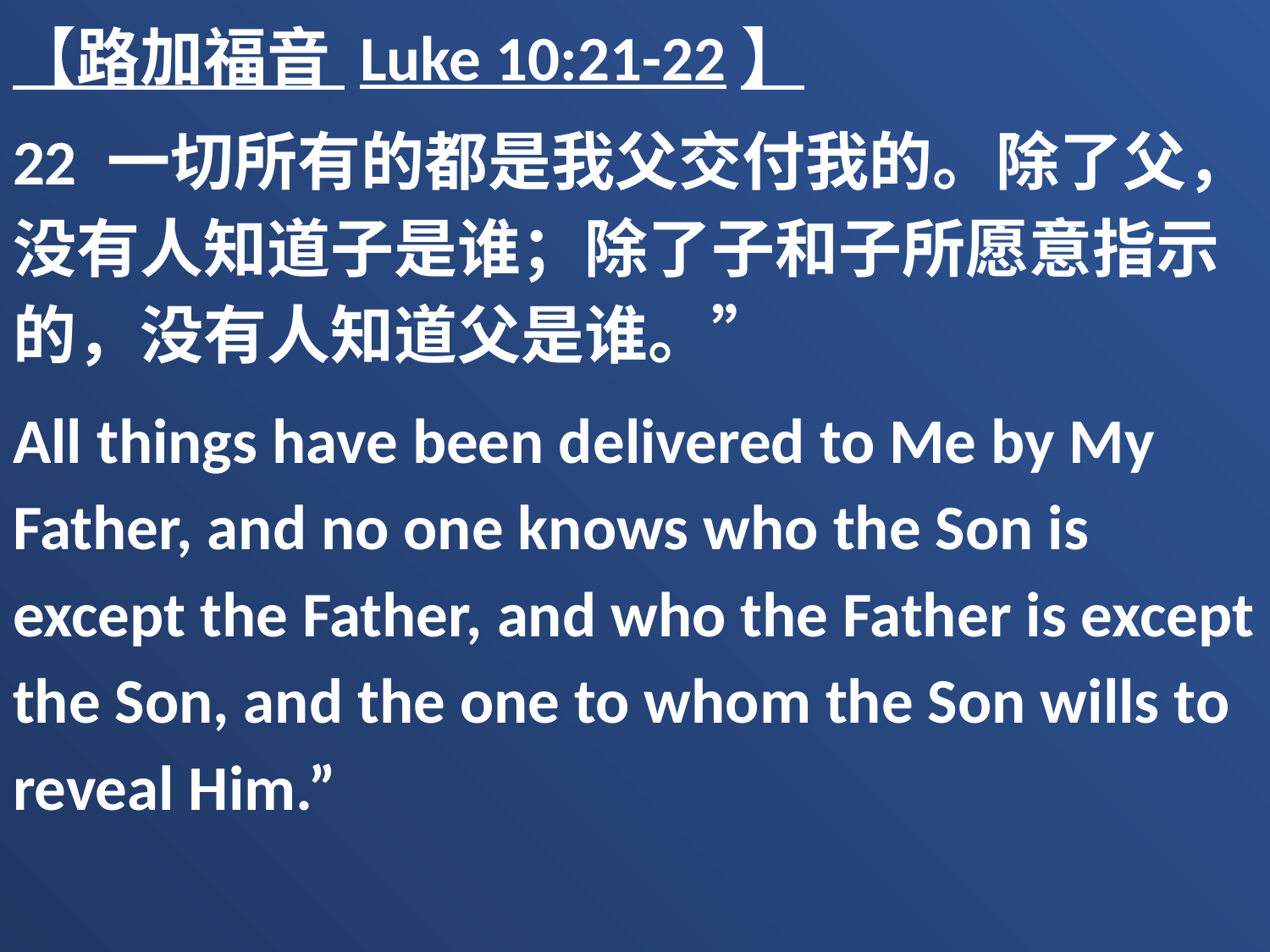

【路加福音 Luke 10:21-22】
22 一切所有的都是我父交付我的。除了父，没有人知道子是谁；除了子和子所愿意指示的，没有人知道父是谁。”
All things have been delivered to Me by My Father, and no one knows who the Son is except the Father, and who the Father is except the Son, and the one to whom the Son wills to reveal Him.”